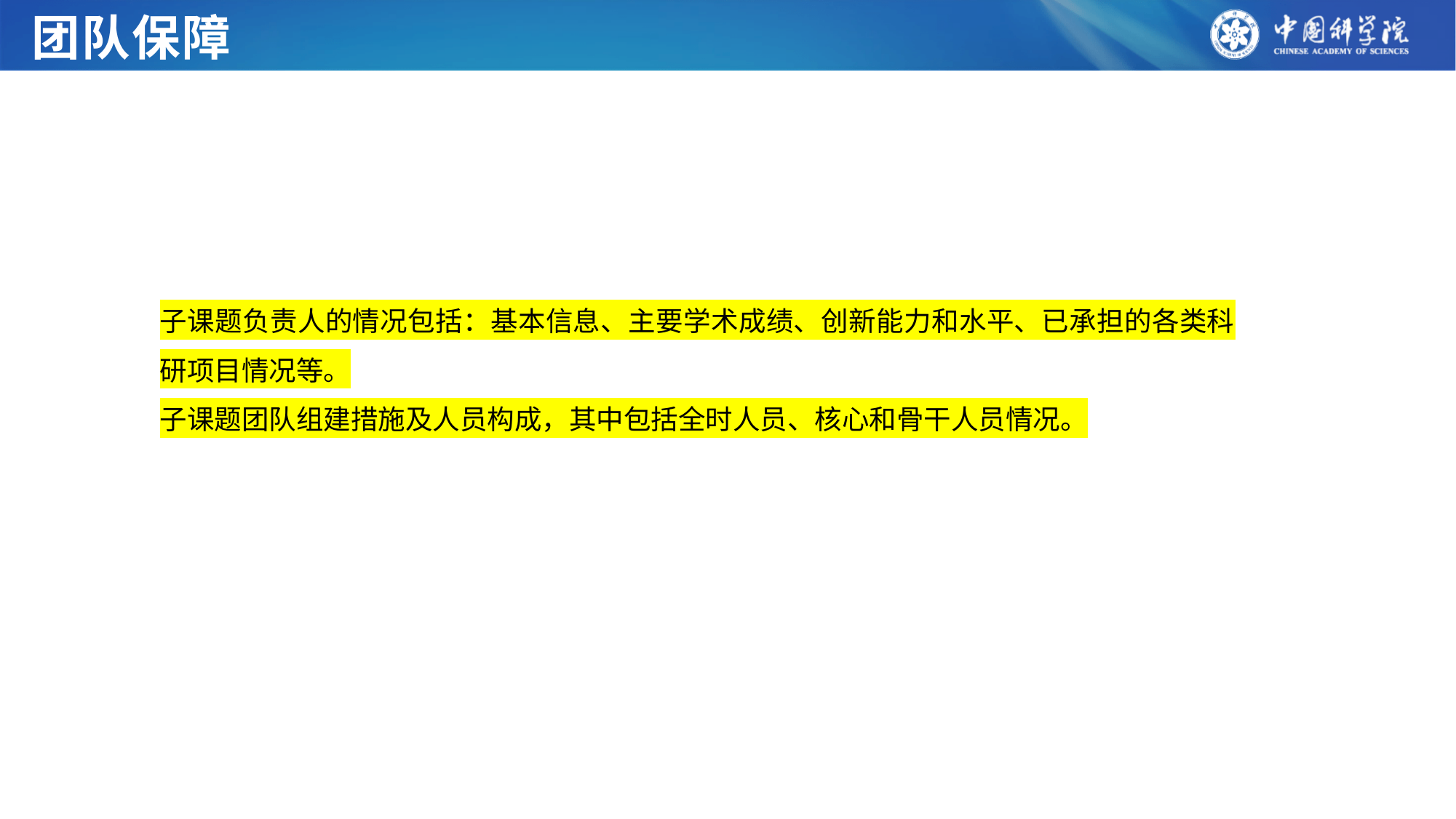

团队保障

子课题负责人的情况包括：基本信息、主要学术成绩、创新能力和水平、已承担的各类科研项目情况等。
子课题团队组建措施及人员构成，其中包括全时人员、核心和骨干人员情况。